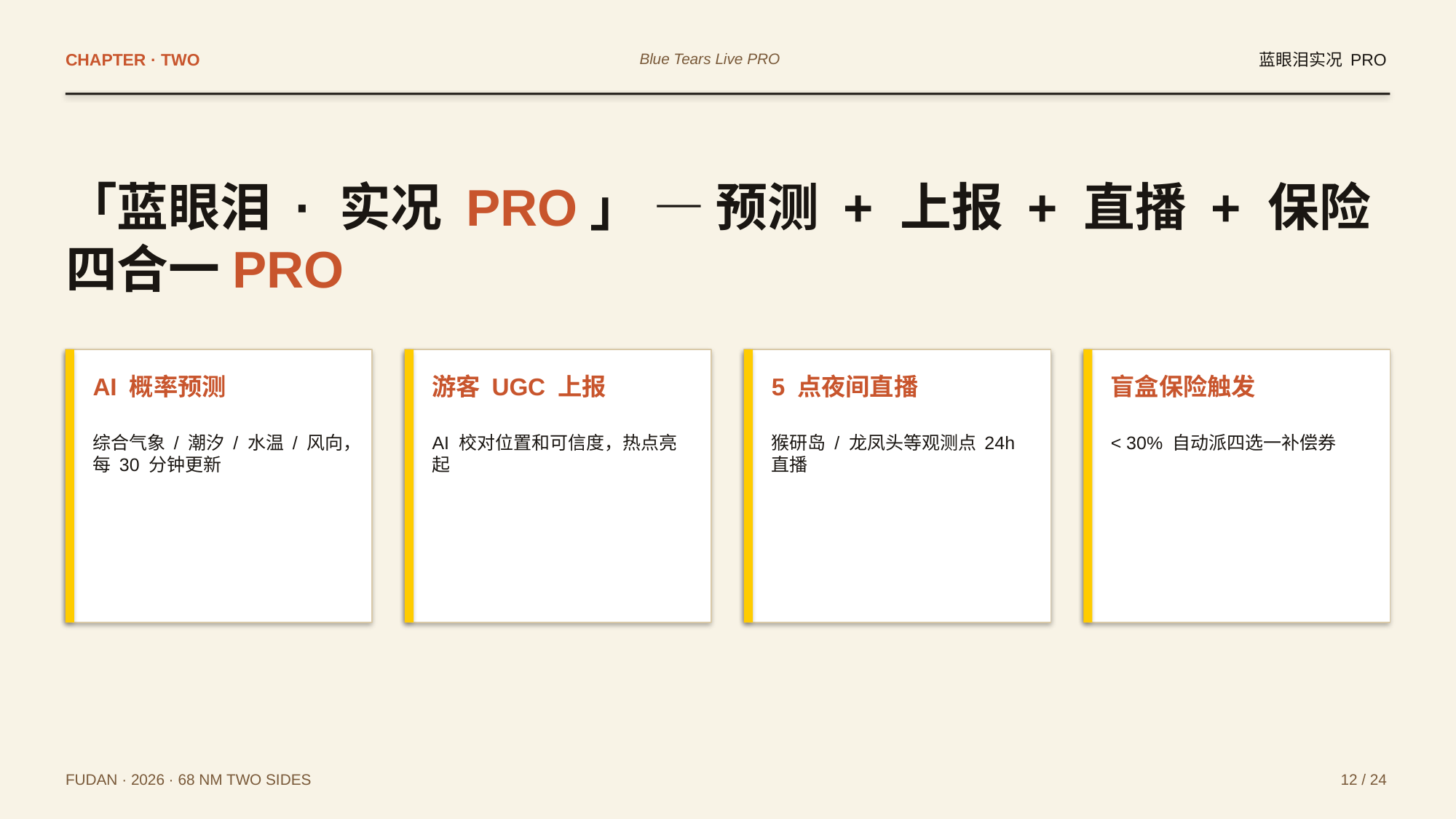

CHAPTER · TWO
Blue Tears Live PRO
蓝眼泪实况 PRO

「蓝眼泪 · 实况 PRO」 — 预测 + 上报 + 直播 + 保险四合一PRO

AI 概率预测
游客 UGC 上报
5 点夜间直播
盲盒保险触发
综合气象 / 潮汐 / 水温 / 风向，每 30 分钟更新
AI 校对位置和可信度，热点亮起
猴研岛 / 龙凤头等观测点 24h 直播
< 30% 自动派四选一补偿券
FUDAN · 2026 · 68 NM TWO SIDES
12 / 24